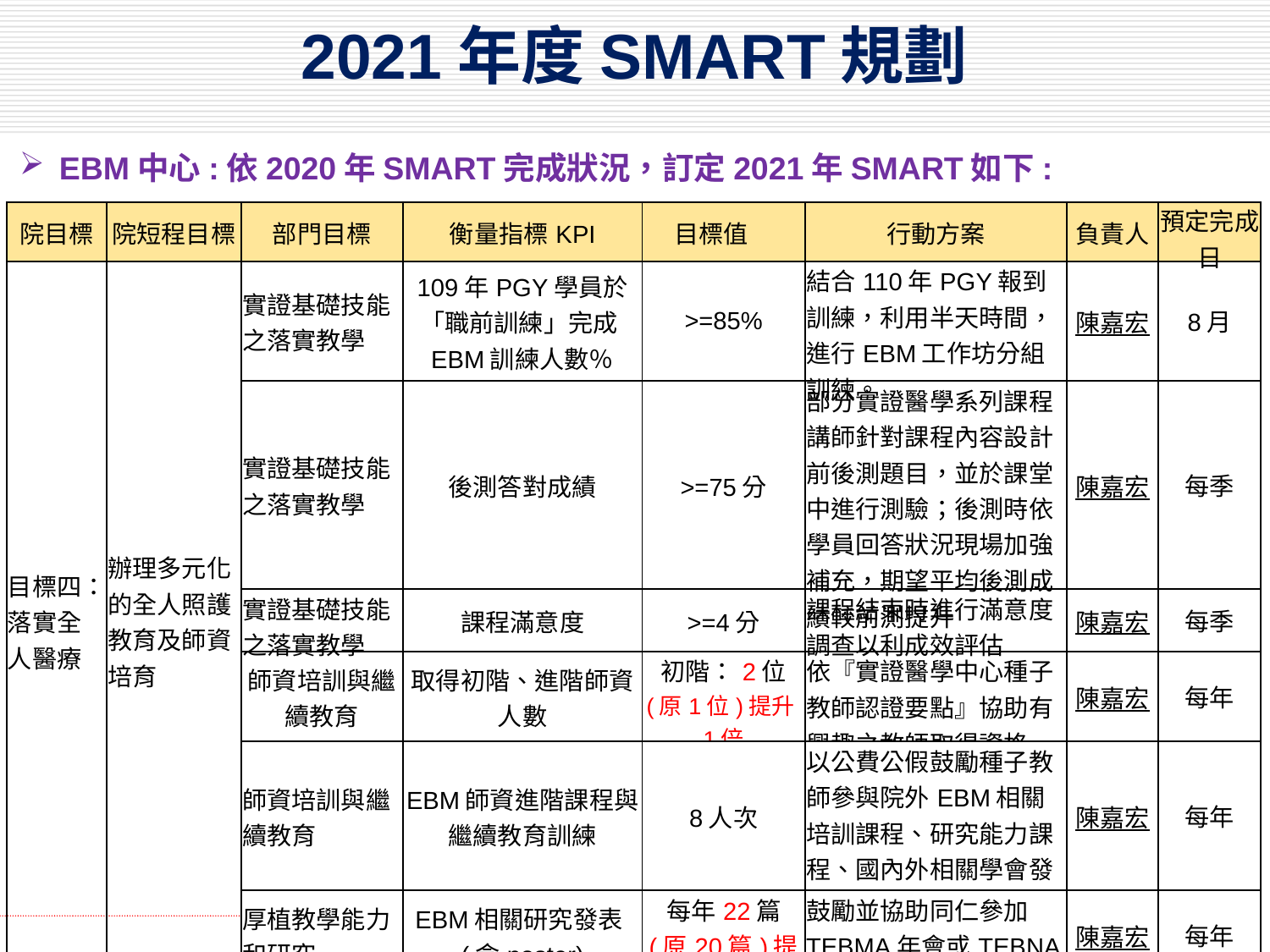

# 2021年度SMART規劃
EBM中心:依2020年SMART完成狀況，訂定2021年SMART如下:
| 院目標 | 院短程目標 | 部門目標 | 衡量指標KPI | 目標值 | 行動方案 | 負責人 | 預定完成日 |
| --- | --- | --- | --- | --- | --- | --- | --- |
| 目標四：落實全人醫療 | 辦理多元化的全人照護教育及師資培育 | 實證基礎技能之落實教學 | 109年PGY學員於「職前訓練」完成EBM訓練人數％ | >=85% | 結合110年PGY報到訓練，利用半天時間，進行EBM工作坊分組訓練。 | 陳嘉宏 | 8月 |
|  |  | 實證基礎技能之落實教學 | 後測答對成績 | >=75分 | 部分實證醫學系列課程講師針對課程內容設計前後測題目，並於課堂中進行測驗；後測時依學員回答狀況現場加強補充，期望平均後測成績較前測提升 | 陳嘉宏 | 每季 |
|  |  | 實證基礎技能之落實教學 | 課程滿意度 | >=4分 | 課程結束時進行滿意度調查以利成效評估 | 陳嘉宏 | 每季 |
|  |  | 師資培訓與繼續教育 | 取得初階、進階師資人數 | 初階：2位 (原1位)提升1倍 | 依『實證醫學中心種子教師認證要點』協助有興趣之教師取得資格 | 陳嘉宏 | 每年 |
|  |  | 師資培訓與繼續教育 | EBM師資進階課程與繼續教育訓練 | 8人次 | 以公費公假鼓勵種子教師參與院外EBM相關培訓課程、研究能力課程、國內外相關學會發表 | 陳嘉宏 | 每年 |
|  |  | 厚植教學能力和研究 | EBM相關研究發表(含poster) | 每年22篇 (原20篇)提升10% | 鼓勵並協助同仁參加TEBMA年會或TEBNA年會等實證相關投稿 | 陳嘉宏 | 每年 |